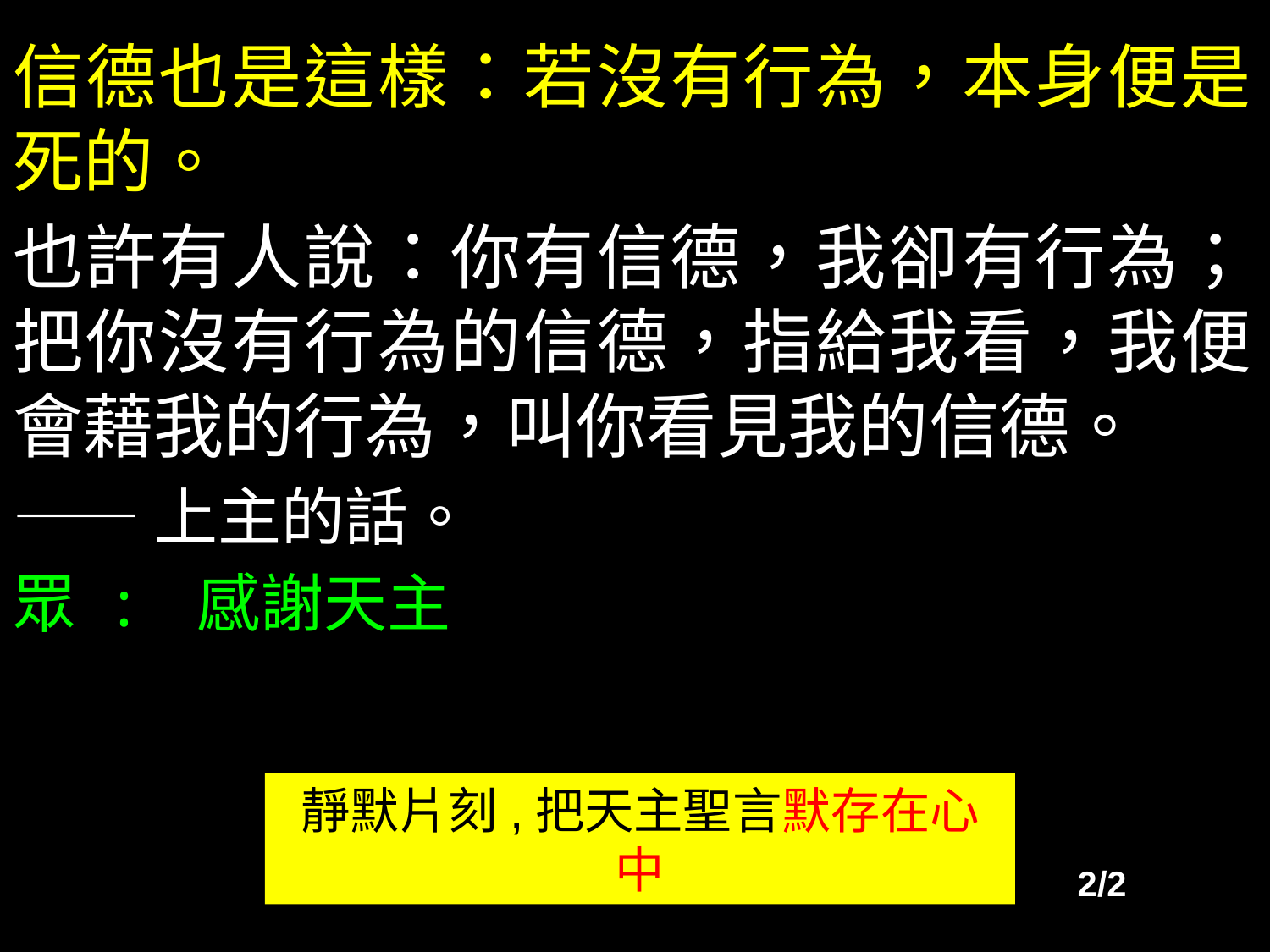

信德也是這樣：若沒有行為，本身便是死的。
也許有人說：你有信德，我卻有行為；把你沒有行為的信德，指給我看，我便會藉我的行為，叫你看見我的信德。
——上主的話。
眾 : 感謝天主

靜默片刻,把天主聖言默存在心中
2/2